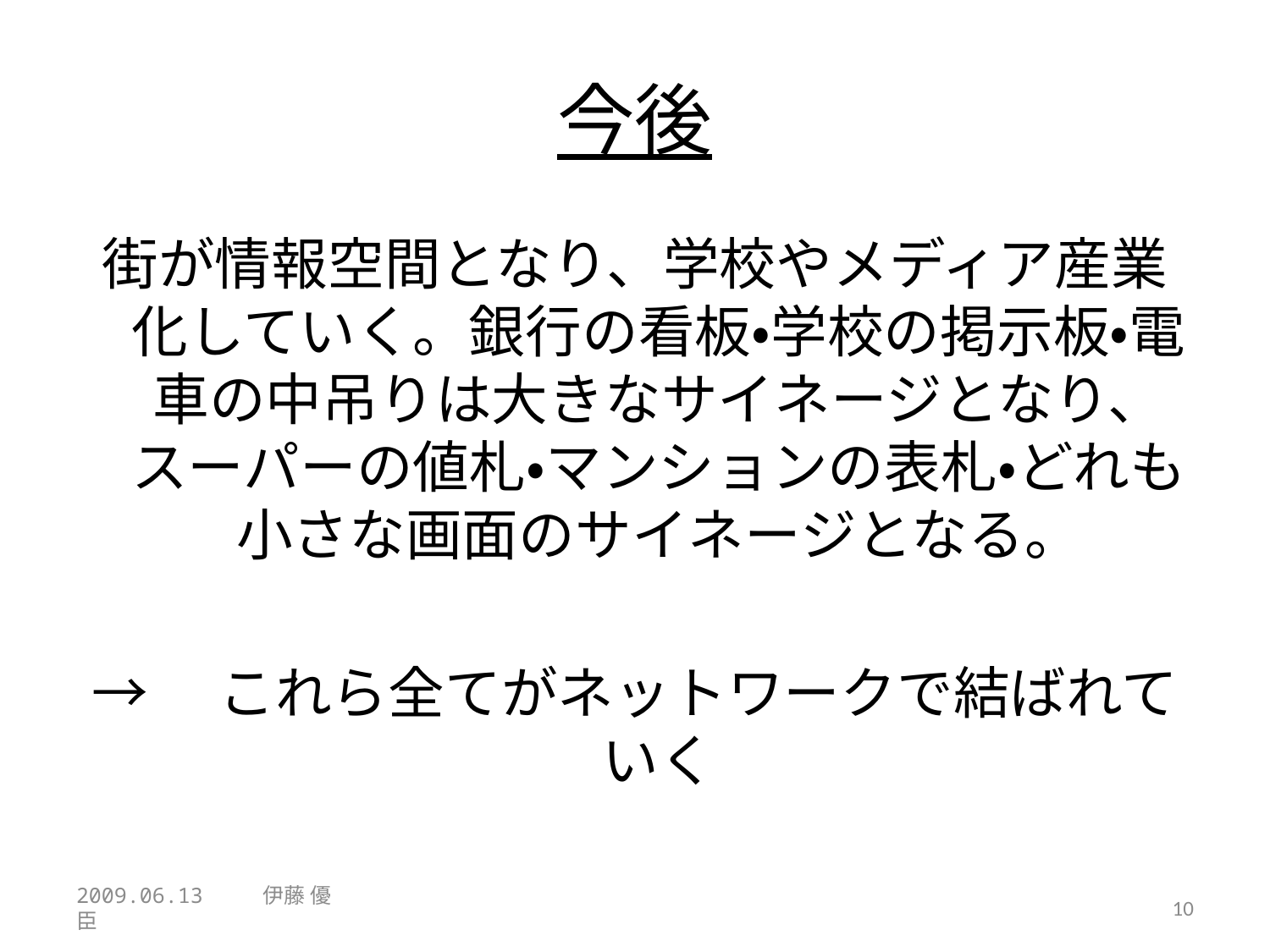

# 今後
街が情報空間となり、学校やメディア産業化していく。銀行の看板・学校の掲示板・電車の中吊りは大きなサイネージとなり、スーパーの値札・マンションの表札・どれも小さな画面のサイネージとなる。

→　これら全てがネットワークで結ばれていく
2009.06.13 　　伊藤 優臣
10